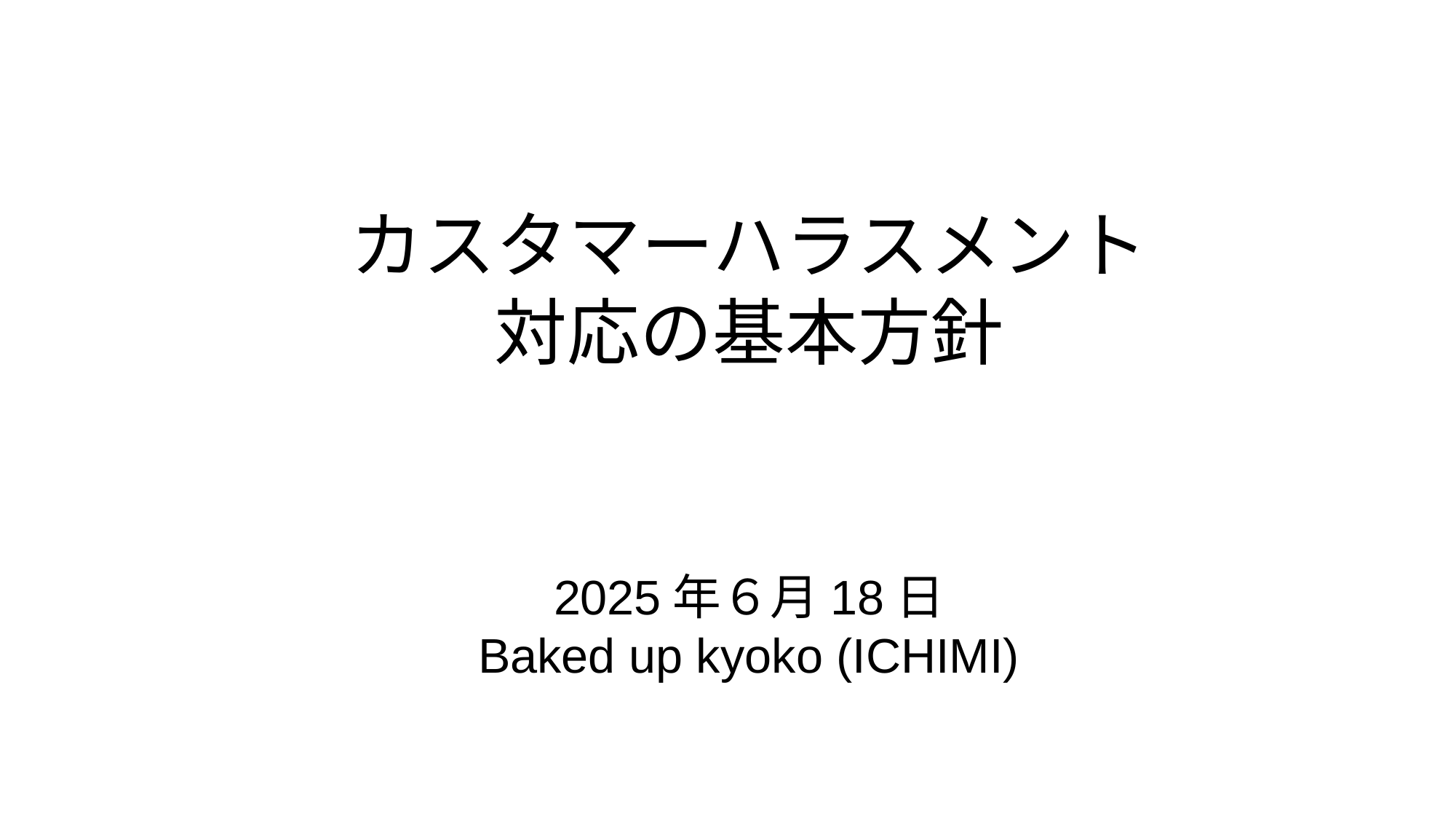

カスタマーハラスメント
対応の基本方針
2025年６月18日
Baked up kyoko (ICHIMI)